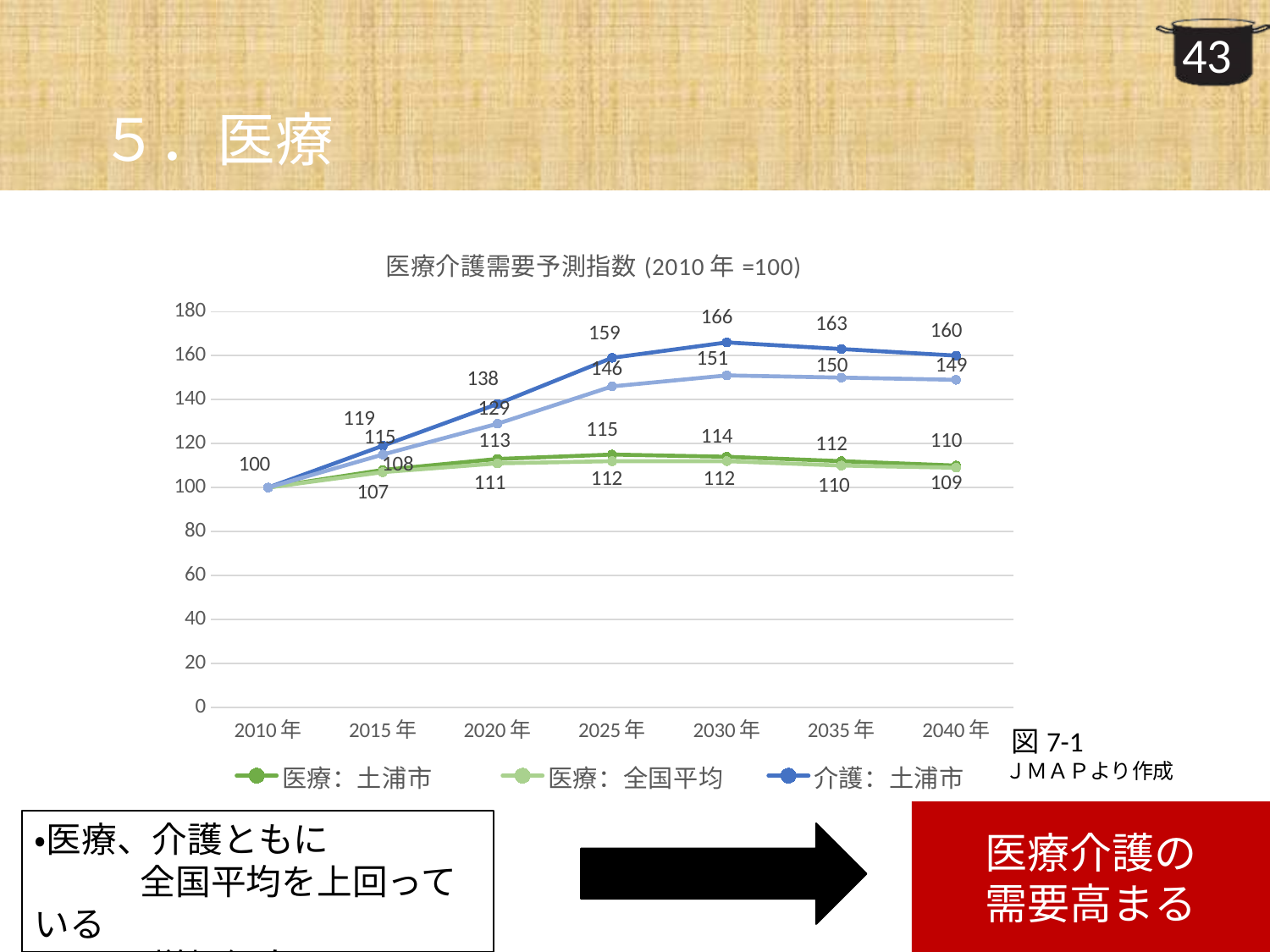

# ５．医療

### Chart: 医療介護需要予測指数(2010年=100)

| Category | 医療：土浦市 | 医療：全国平均 | 介護：土浦市 | 介護：全国平均 |
|---|---|---|---|---|
| 2010年 | 100.0 | 100.0 | 100.0 | 100.0 |
| 2015年 | 108.0 | 107.0 | 119.0 | 115.0 |
| 2020年 | 113.0 | 111.0 | 138.0 | 129.0 |
| 2025年 | 115.0 | 112.0 | 159.0 | 146.0 |
| 2030年 | 114.0 | 112.0 | 166.0 | 151.0 |
| 2035年 | 112.0 | 110.0 | 163.0 | 150.0 |
| 2040年 | 110.0 | 109.0 | 160.0 | 149.0 |
図7-1

ＪＭＡＰより作成
医療介護の
需要高まる
・医療、介護ともに　　　　　　　全国平均を上回っている
・ともに増加傾向